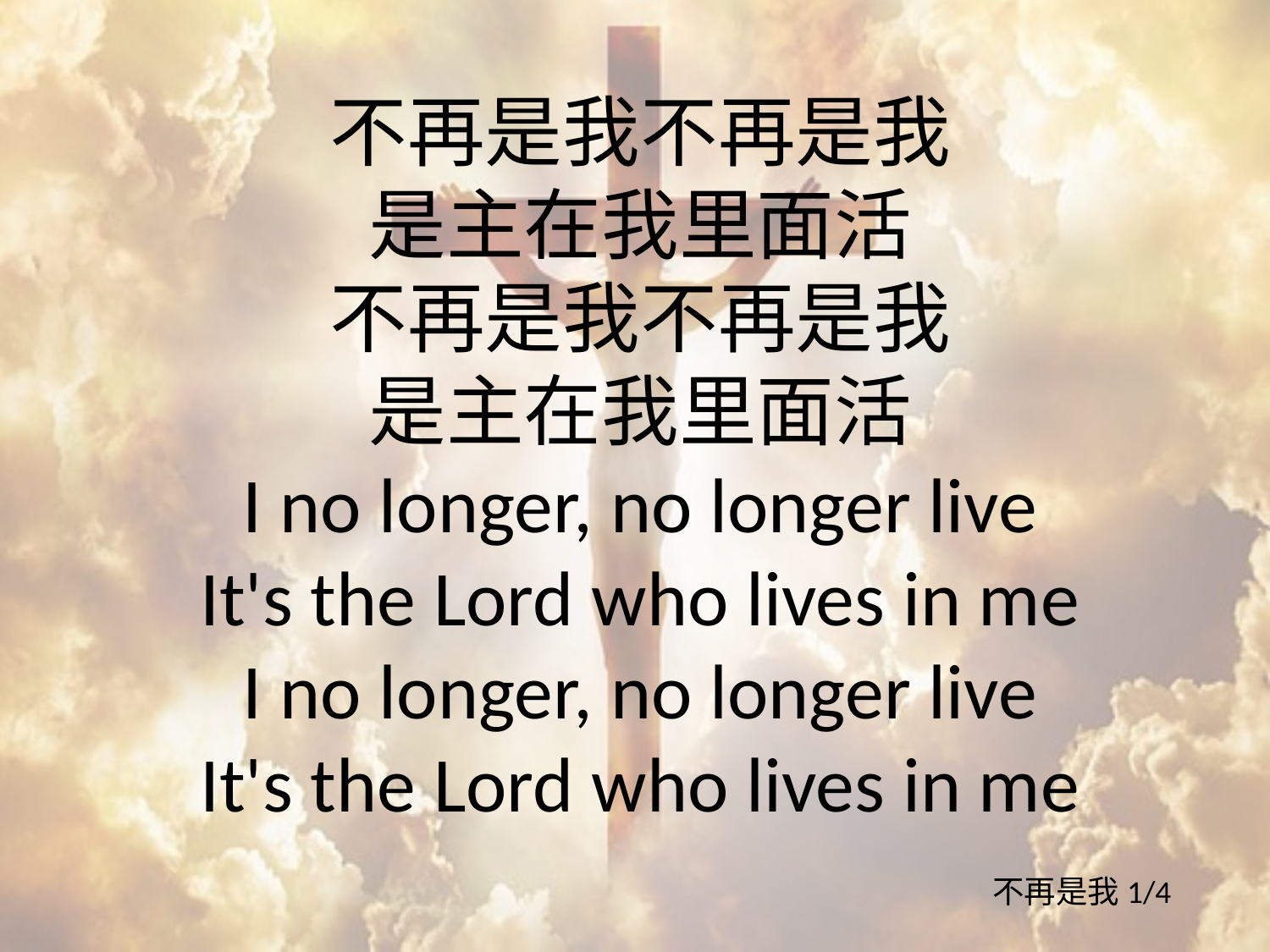

不再是我不再是我
是主在我里面活
不再是我不再是我
是主在我里面活
I no longer, no longer live
It's the Lord who lives in me
I no longer, no longer live
It's the Lord who lives in me

不再是我1/4